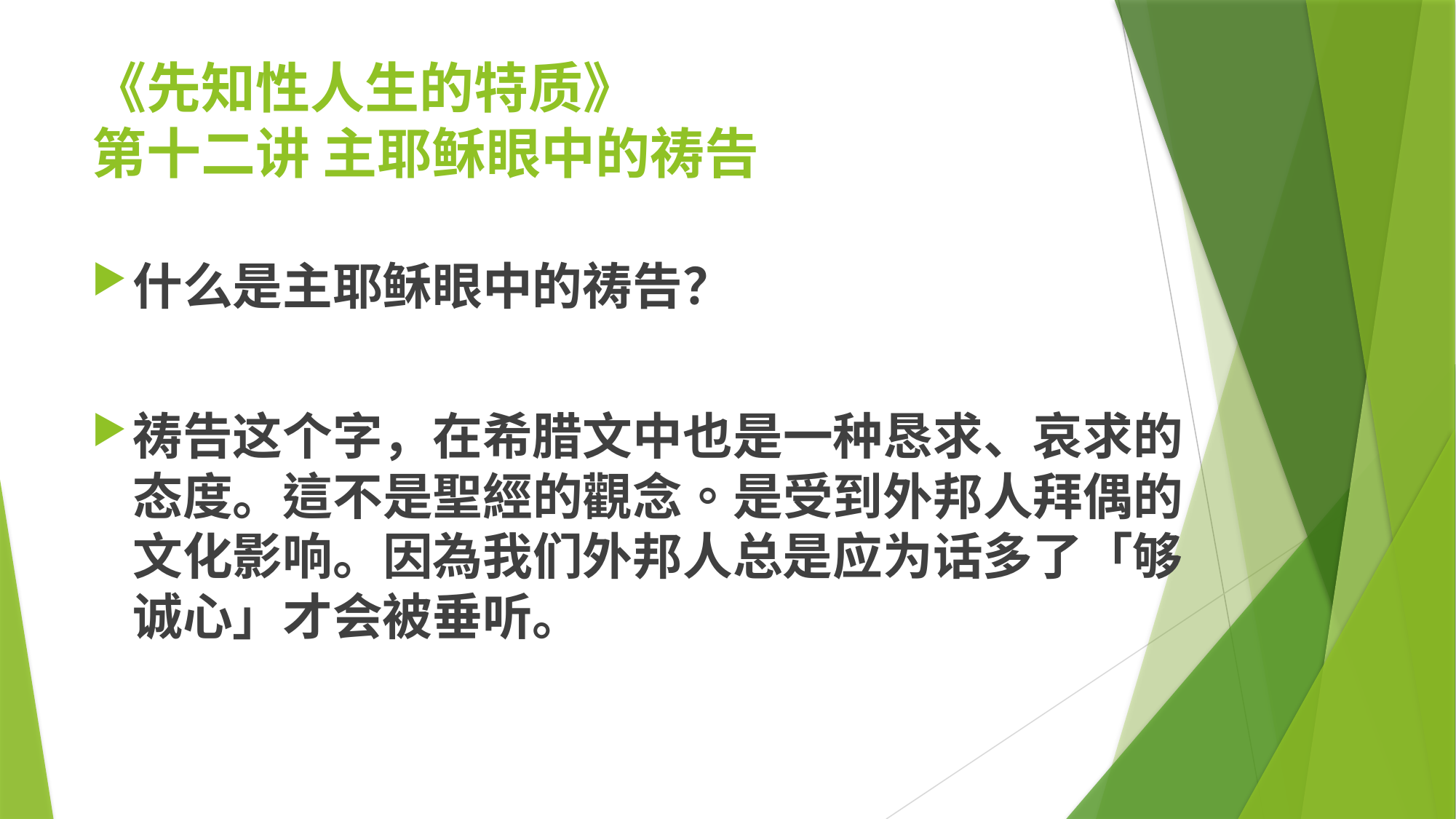

# 《先知性人生的特质》 第十二讲 主耶稣眼中的祷告
什么是主耶稣眼中的祷告？

祷告这个字，在希腊文中也是一种恳求、哀求的态度。這不是聖經的觀念。是受到外邦人拜偶的文化影响。因為我们外邦人总是应为话多了「够诚心」才会被垂听。